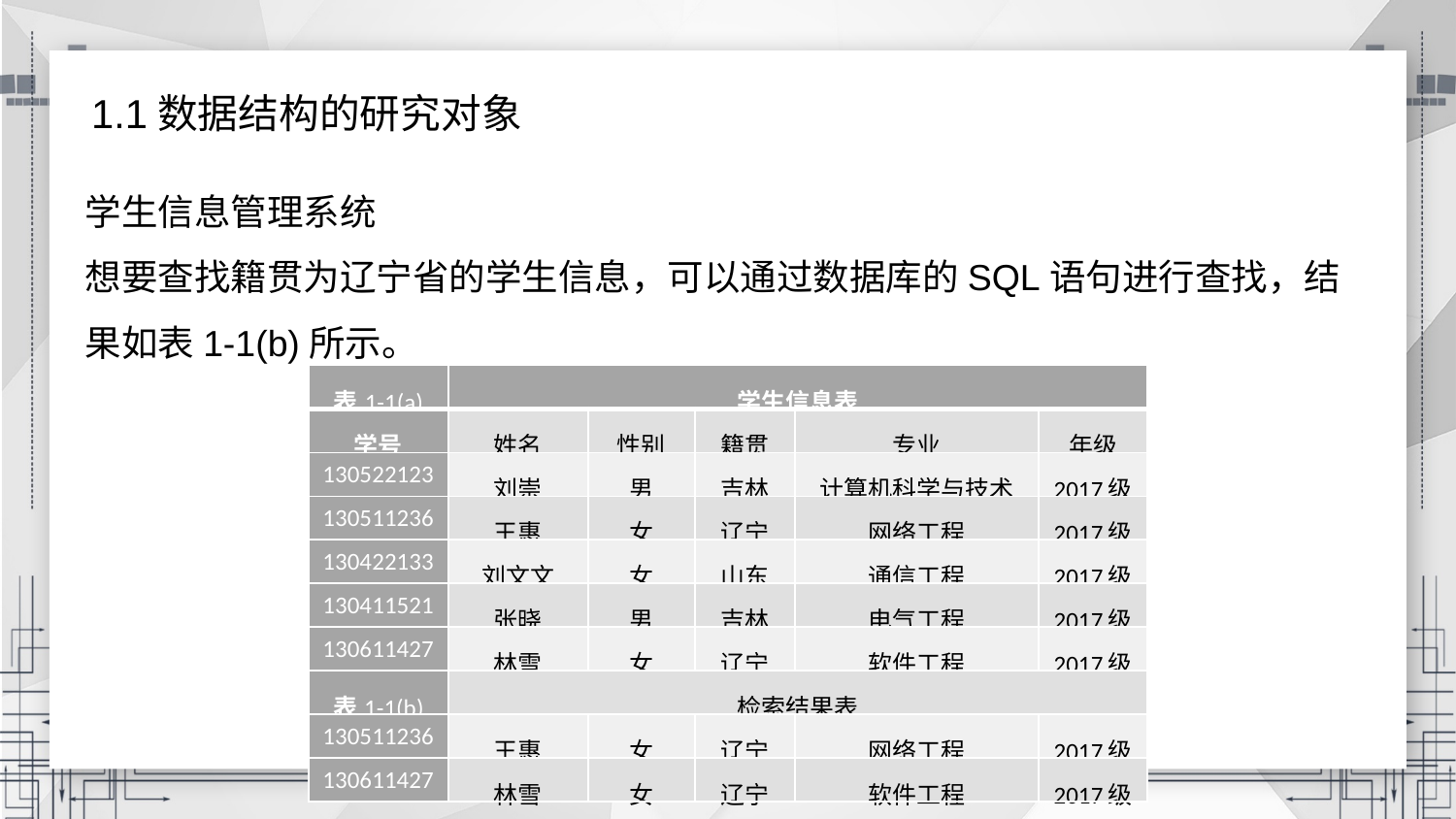

1.1数据结构的研究对象
学生信息管理系统
想要查找籍贯为辽宁省的学生信息，可以通过数据库的SQL语句进行查找，结果如表1-1(b)所示。
| 表1-1(a) | 学生信息表 |  |  |  |  |
| --- | --- | --- | --- | --- | --- |
| 学号 | 姓名 | 性别 | 籍贯 | 专业 | 年级 |
| 130522123 | 刘崇 | 男 | 吉林 | 计算机科学与技术 | 2017级 |
| 130511236 | 王惠 | 女 | 辽宁 | 网络工程 | 2017级 |
| 130422133 | 刘文文 | 女 | 山东 | 通信工程 | 2017级 |
| 130411521 | 张晓 | 男 | 吉林 | 电气工程 | 2017级 |
| 130611427 | 林雪 | 女 | 辽宁 | 软件工程 | 2017级 |
| 表1-1(b) | 检索结果表 |  |  |  |  |
| 130511236 | 王惠 | 女 | 辽宁 | 网络工程 | 2017级 |
| 130611427 | 林雪 | 女 | 辽宁 | 软件工程 | 2017级 |